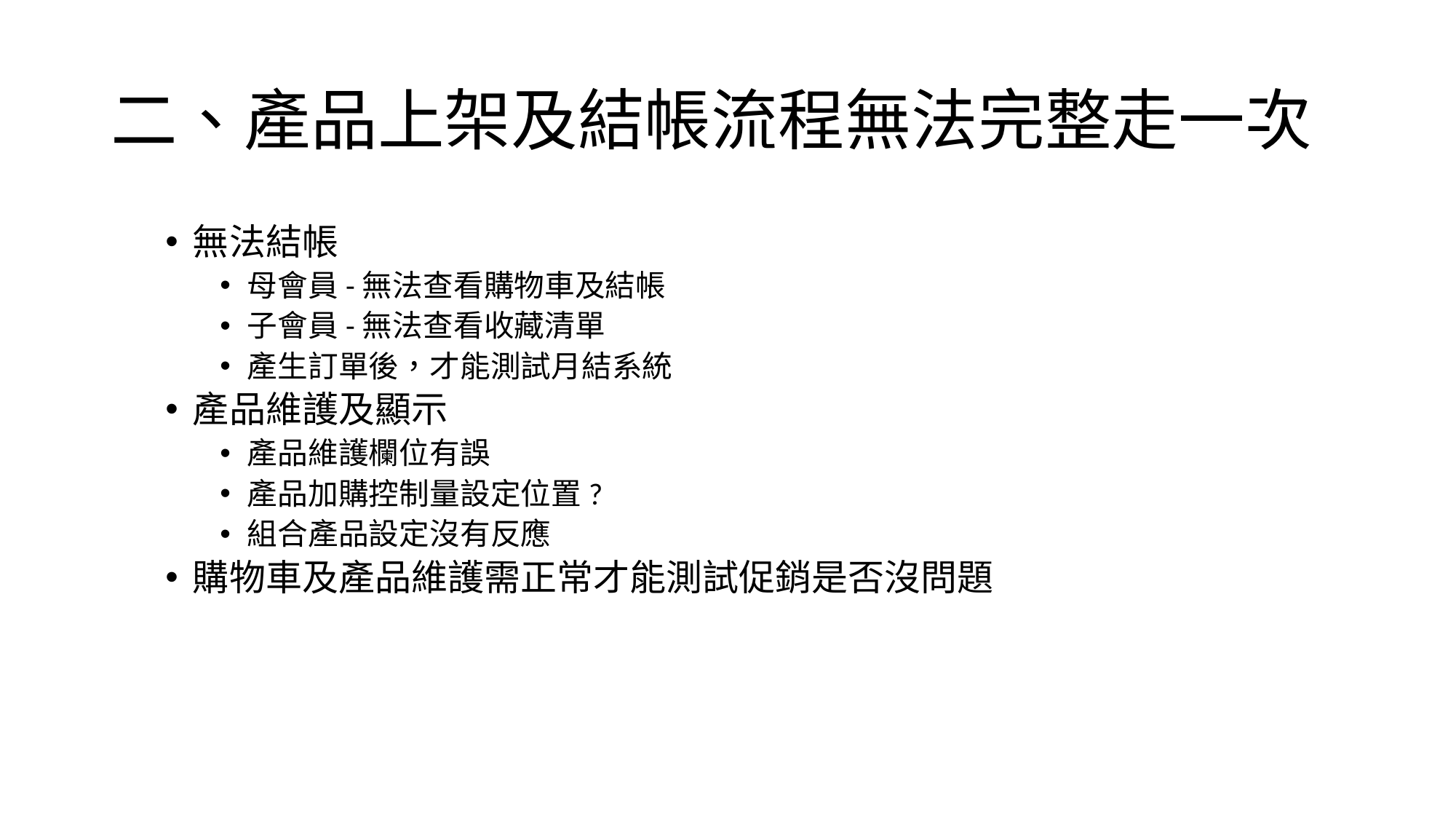

# 二、產品上架及結帳流程無法完整走一次
無法結帳
母會員-無法查看購物車及結帳
子會員-無法查看收藏清單
產生訂單後，才能測試月結系統
產品維護及顯示
產品維護欄位有誤
產品加購控制量設定位置?
組合產品設定沒有反應
購物車及產品維護需正常才能測試促銷是否沒問題